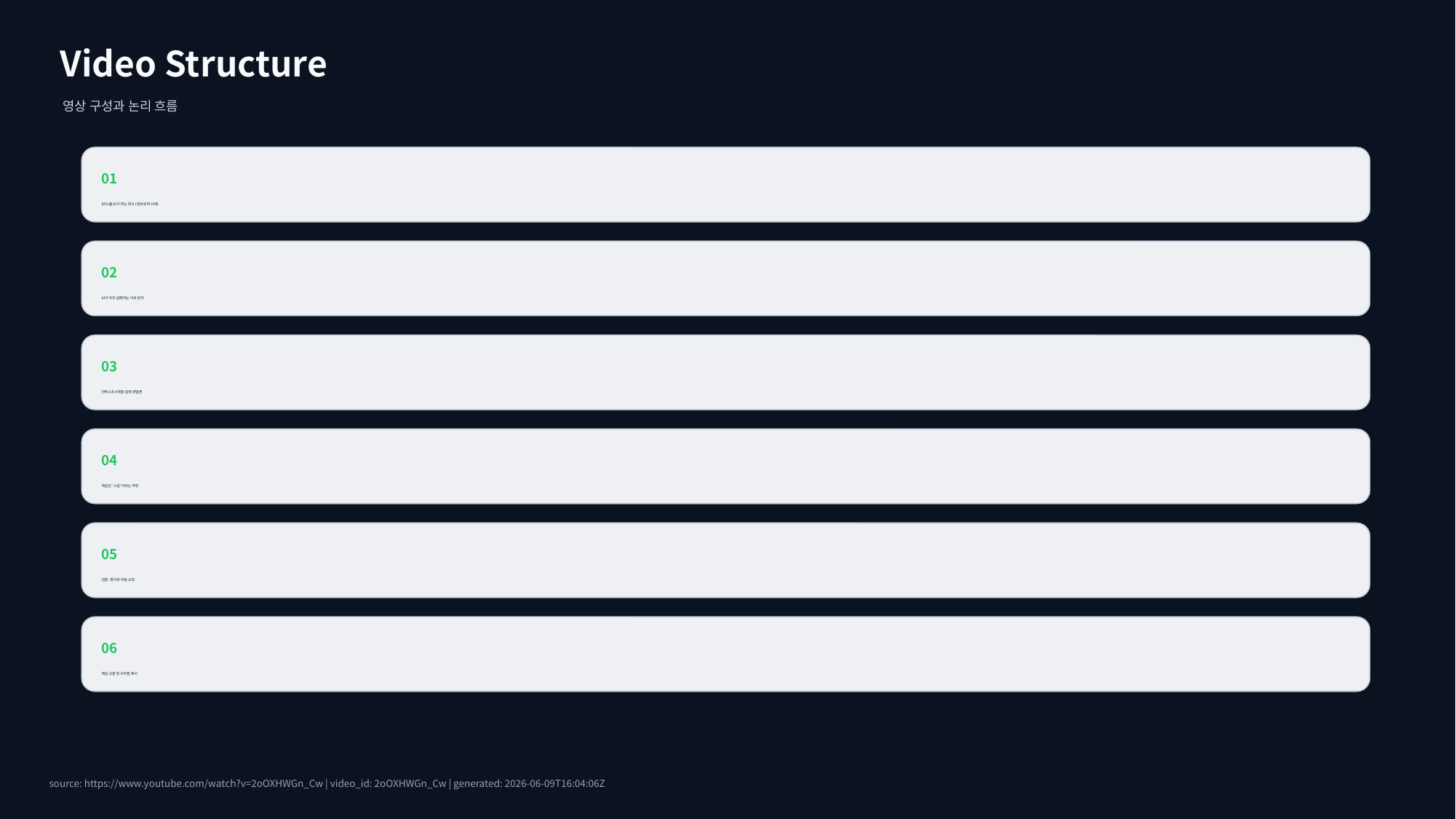

Video Structure
영상 구성과 논리 흐름

01
95%를 AI가 하는 회사 (앤트로픽 사례)

02
AI가 자꾸 실패하는 이유 분석

03
컨텍스트 4계층 설계 방법론

04
핵심은 '스킬'이라는 주장

05
검증: 평가와 자동 교정

06
핵심 교훈 및 시작점 제시
source: https://www.youtube.com/watch?v=2oOXHWGn_Cw | video_id: 2oOXHWGn_Cw | generated: 2026-06-09T16:04:06Z